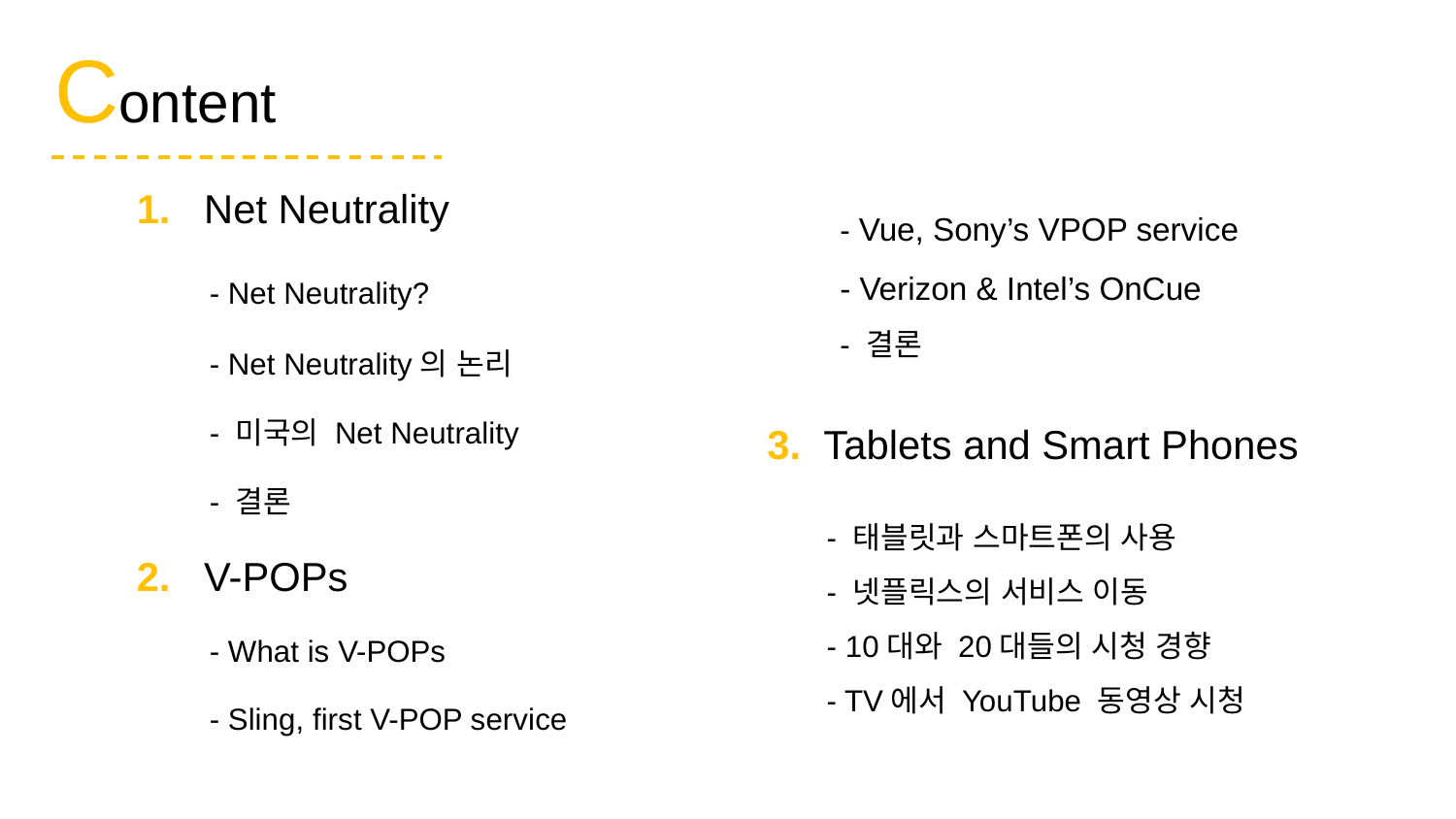

# Content
1.   Net Neutrality
	- Net Neutrality?
	- Net Neutrality의 논리
	- 미국의 Net Neutrality
	- 결론
2.   V-POPs
	- What is V-POPs
	- Sling, first V-POP service
	- Vue, Sony’s VPOP service
	- Verizon & Intel’s OnCue
	- 결론

3.  Tablets and Smart Phones
       - 태블릿과 스마트폰의 사용
       - 넷플릭스의 서비스 이동
       - 10대와 20대들의 시청 경향
       - TV에서 YouTube 동영상 시청